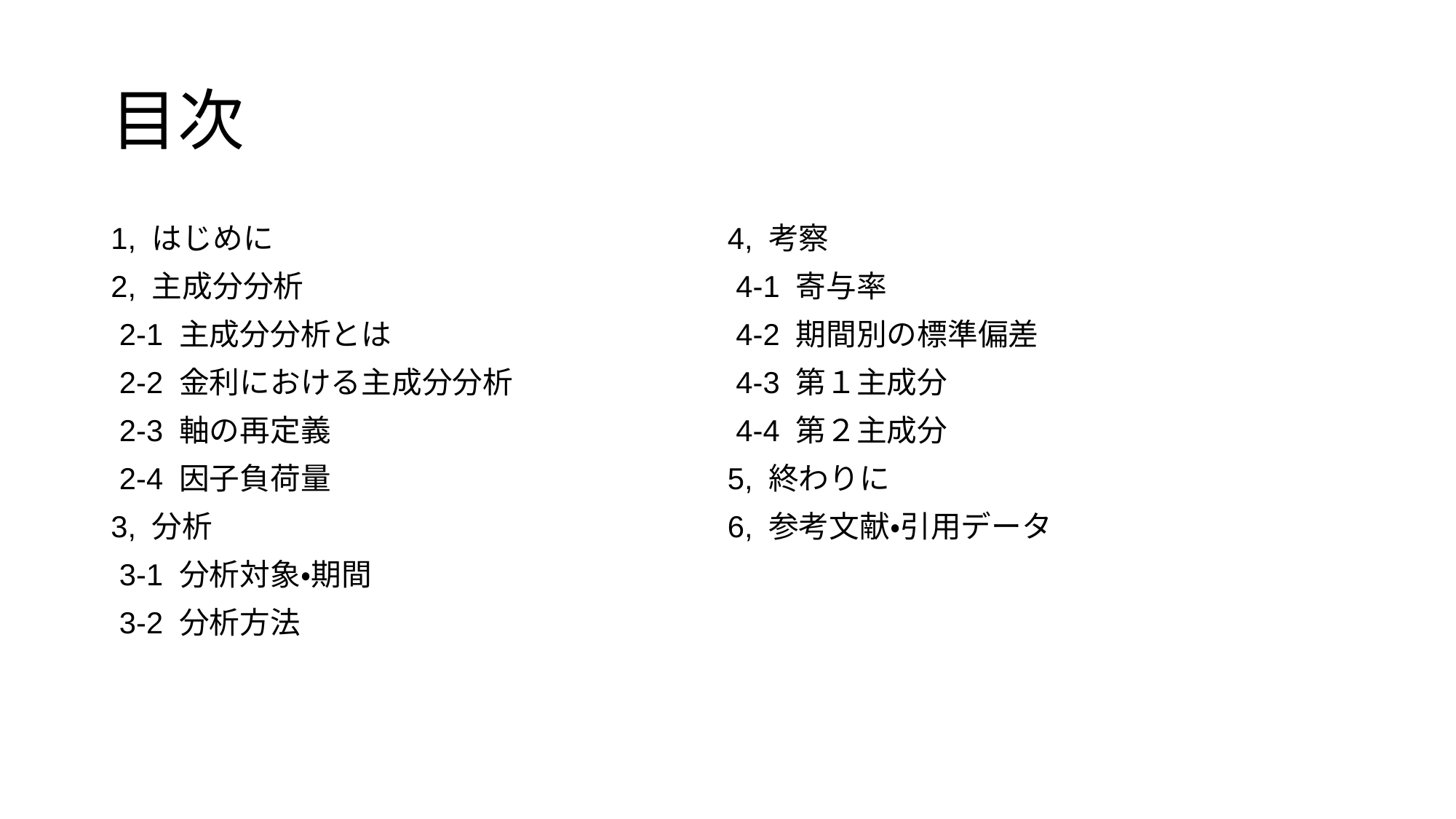

# 目次
1, はじめに
2, 主成分分析
 2-1 主成分分析とは
 2-2 金利における主成分分析
 2-3 軸の再定義
 2-4 因子負荷量
3, 分析
 3-1 分析対象・期間
 3-2 分析方法

4, 考察
 4-1 寄与率
 4-2 期間別の標準偏差
 4-3 第１主成分
 4-4 第２主成分
5, 終わりに
6, 参考文献・引用データ